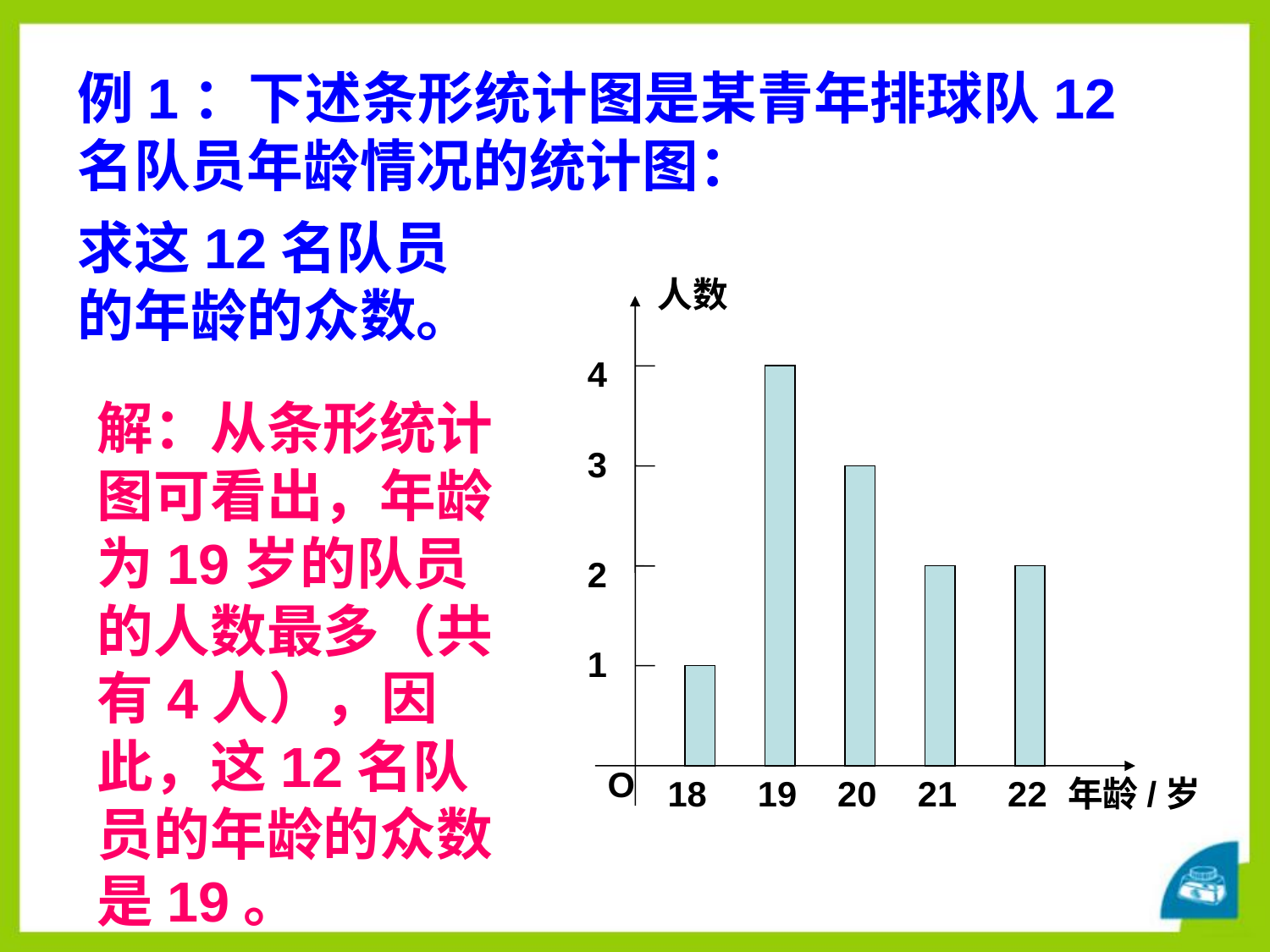

例1：下述条形统计图是某青年排球队12名队员年龄情况的统计图：
求这12名队员的年龄的众数。
人数

4

3

2

1

O

18
19
20
21
22
年龄/岁
解：从条形统计图可看出，年龄为19岁的队员的人数最多（共有4人），因此，这12名队员的年龄的众数是19。